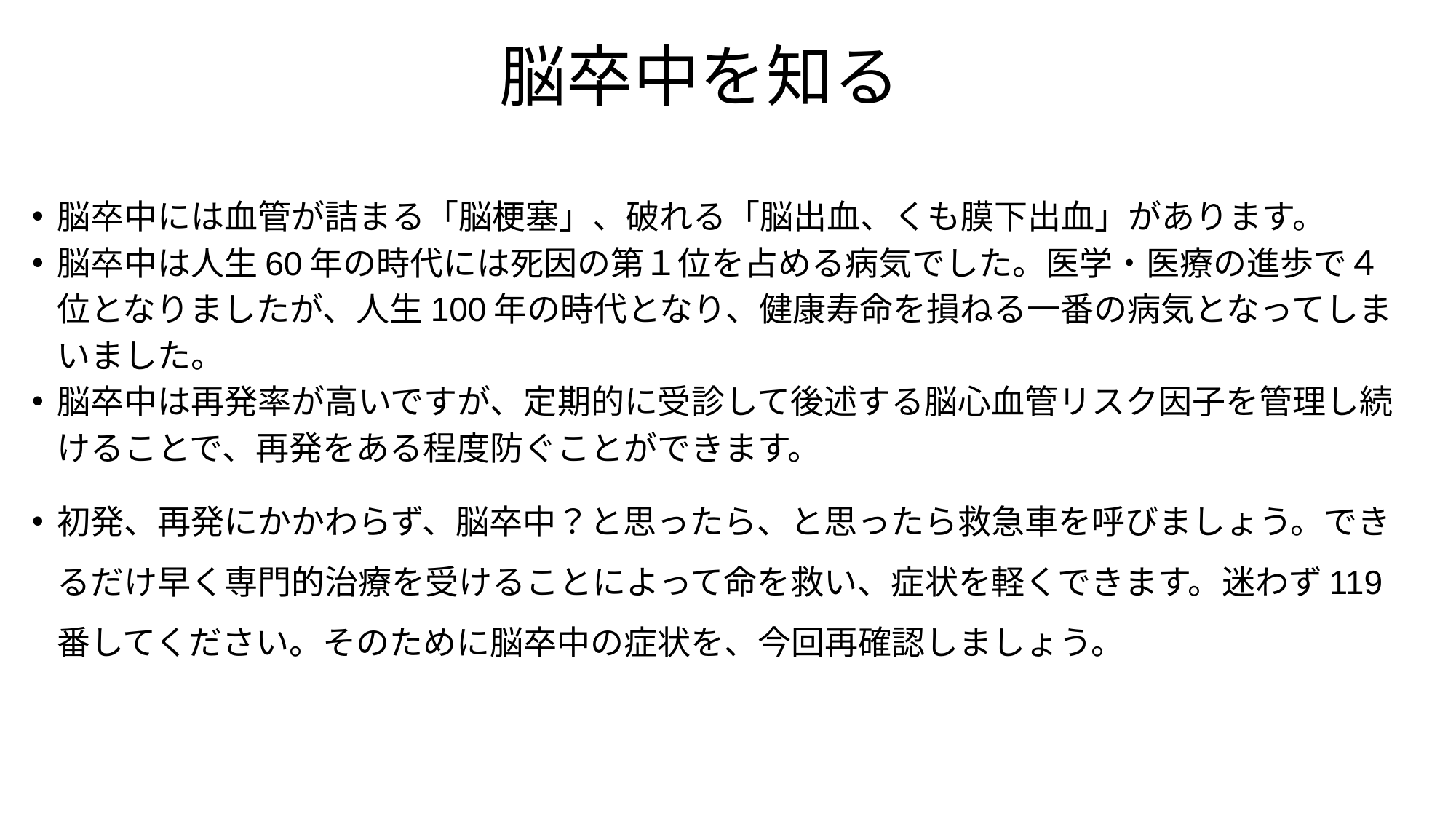

# 脳卒中を知る
脳卒中には血管が詰まる「脳梗塞」、破れる「脳出血、くも膜下出血」があります。
脳卒中は人生60年の時代には死因の第１位を占める病気でした。医学・医療の進歩で４位となりましたが、人生100年の時代となり、健康寿命を損ねる一番の病気となってしまいました。
脳卒中は再発率が高いですが、定期的に受診して後述する脳心血管リスク因子を管理し続けることで、再発をある程度防ぐことができます。
初発、再発にかかわらず、脳卒中？と思ったら、と思ったら救急車を呼びましょう。できるだけ早く専門的治療を受けることによって命を救い、症状を軽くできます。迷わず119番してください。そのために脳卒中の症状を、今回再確認しましょう。